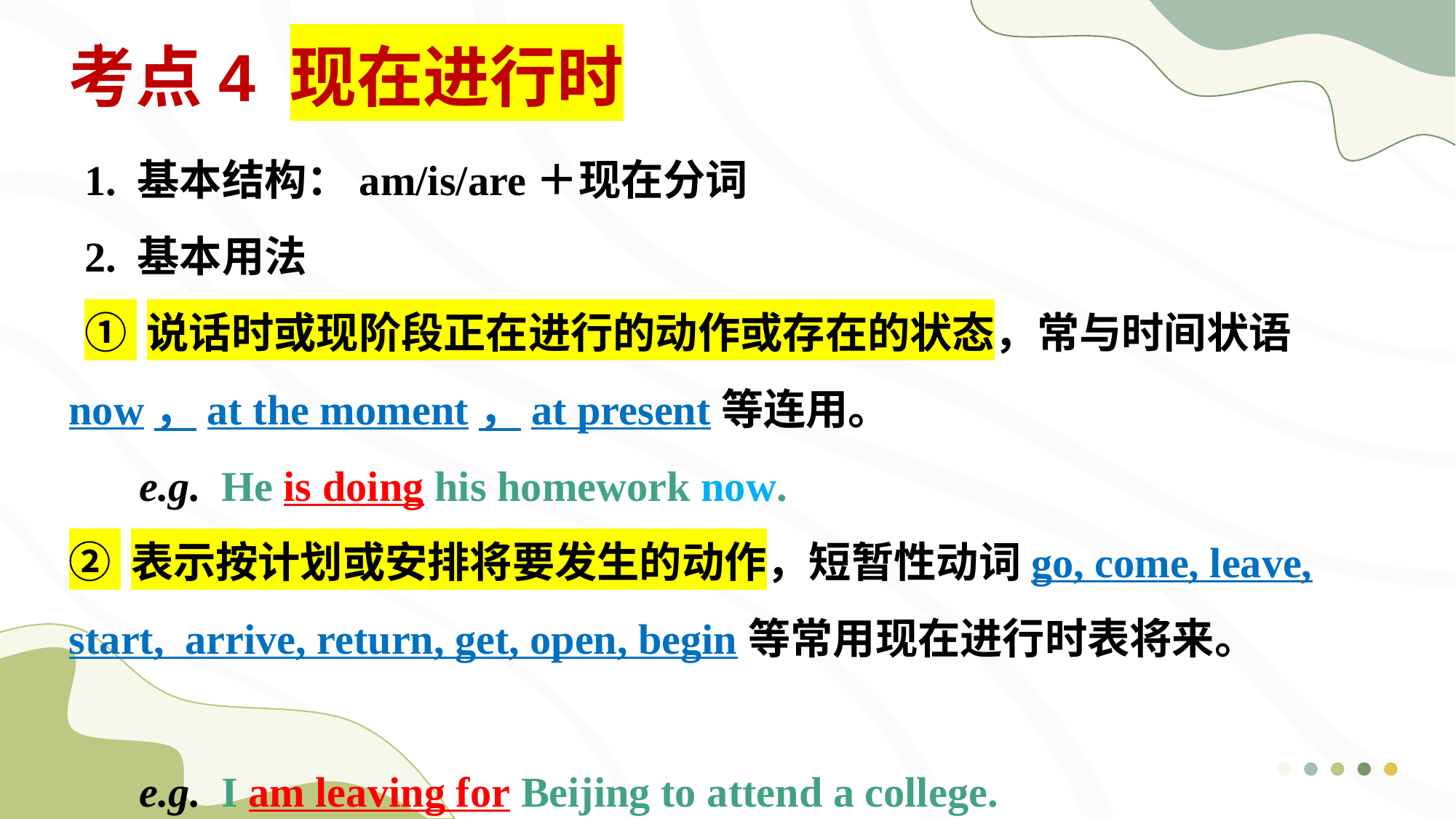

考点4 现在进行时

1. 基本结构：am/is/are＋现在分词
2. 基本用法
① 说话时或现阶段正在进行的动作或存在的状态，常与时间状语now，at the moment，at present等连用。
e.g.  He is doing his homework now.
② 表示按计划或安排将要发生的动作，短暂性动词go, come, leave, start,  arrive, return, get, open, begin等常用现在进行时表将来。
e.g.  I am leaving for Beijing to attend a college.